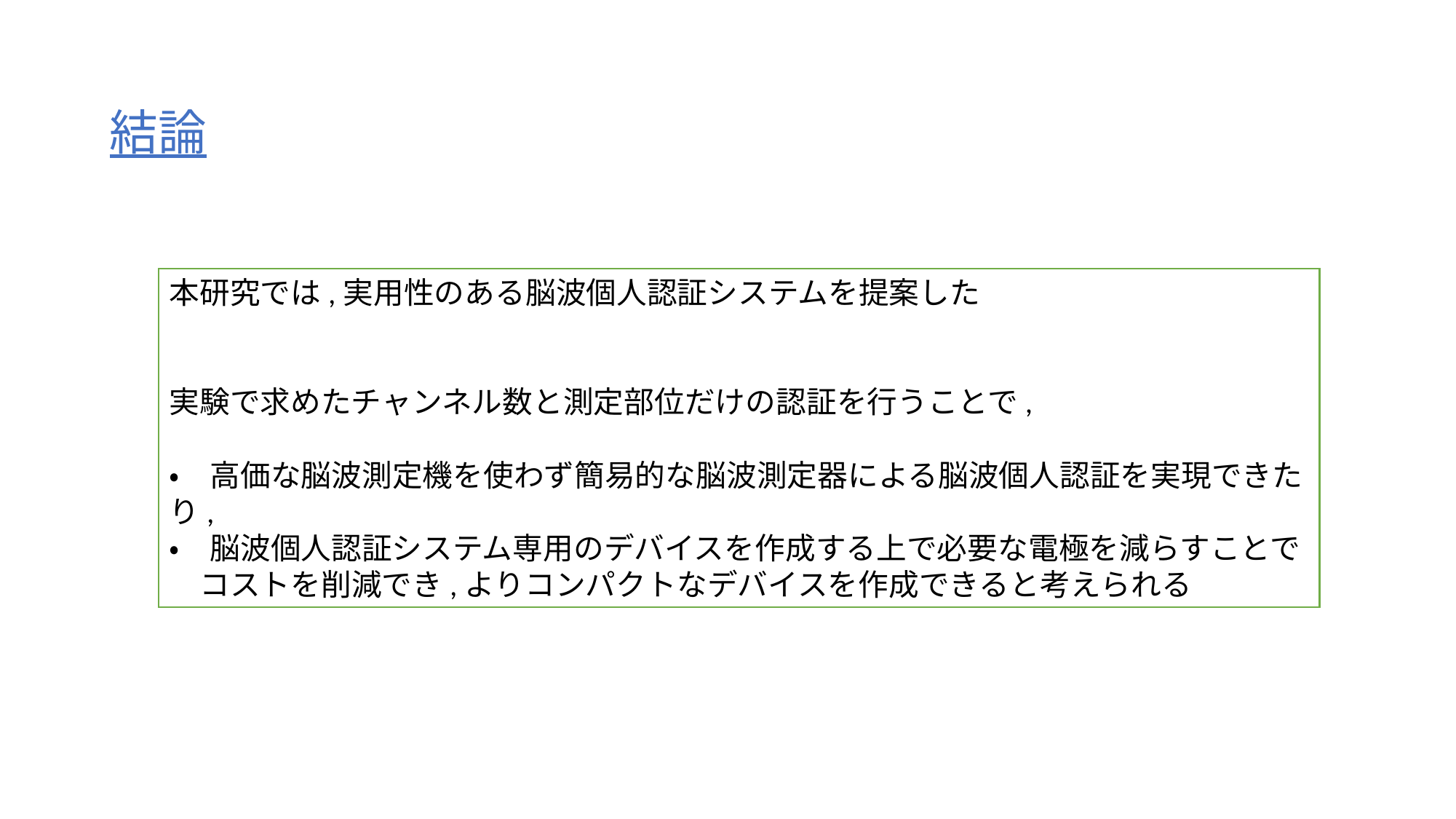

結論
本研究では,実用性のある脳波個人認証システムを提案した

実験で求めたチャンネル数と測定部位だけの認証を行うことで,

・　高価な脳波測定機を使わず簡易的な脳波測定器による脳波個人認証を実現できたり,
・　脳波個人認証システム専用のデバイスを作成する上で必要な電極を減らすことで
　コストを削減でき,よりコンパクトなデバイスを作成できると考えられる